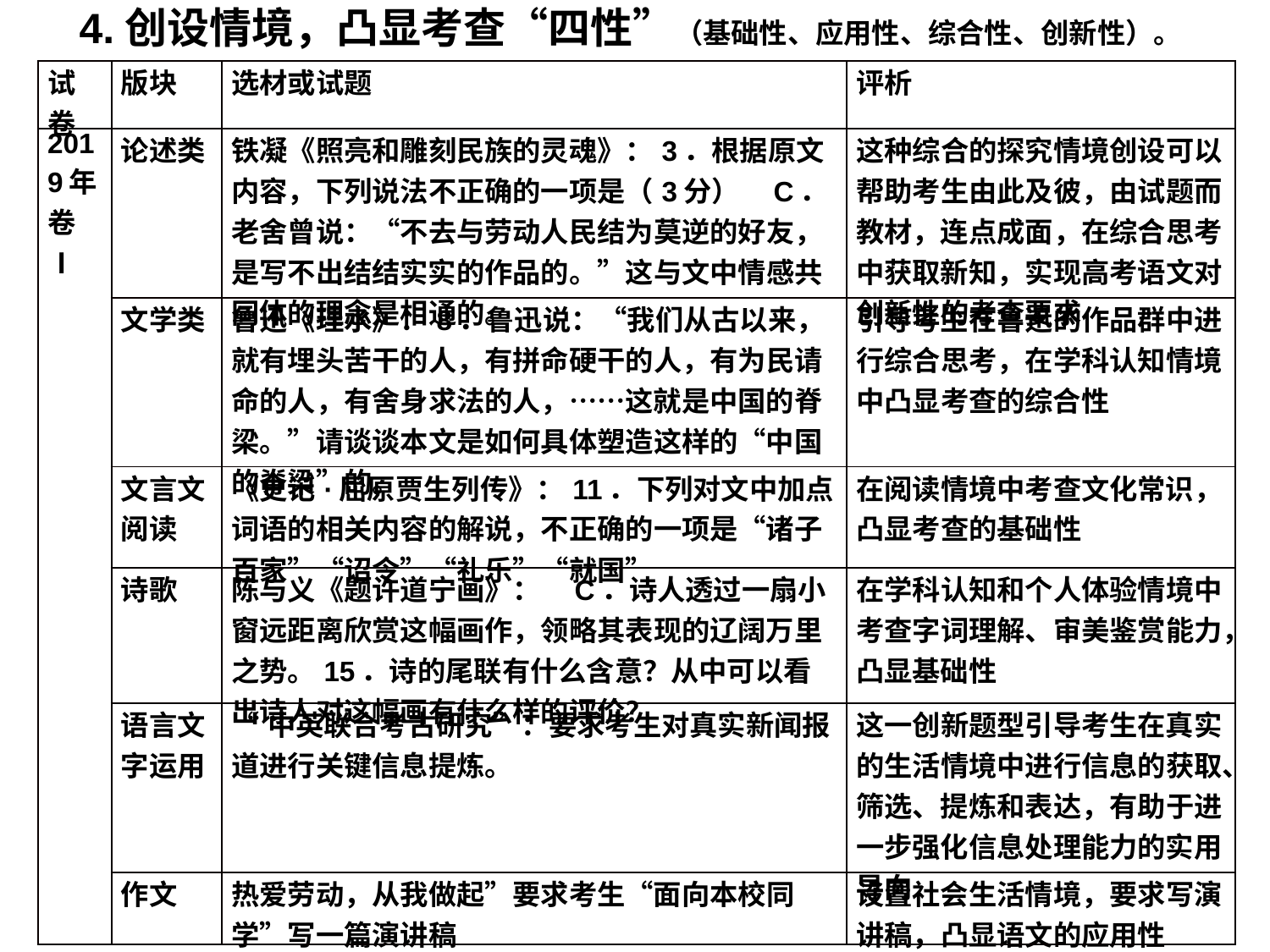

4.创设情境，凸显考查“四性”（基础性、应用性、综合性、创新性）。
| 试卷 | 版块 | 选材或试题 | 评析 |
| --- | --- | --- | --- |
| 2019年卷Ⅰ | 论述类 | 铁凝《照亮和雕刻民族的灵魂》：3．根据原文内容，下列说法不正确的一项是（3分） C．老舍曾说：“不去与劳动人民结为莫逆的好友，是写不出结结实实的作品的。”这与文中情感共同体的理念是相通的。 | 这种综合的探究情境创设可以帮助考生由此及彼，由试题而教材，连点成面，在综合思考中获取新知，实现高考语文对创新性的考查要求 |
|  | 文学类 | 鲁迅《理水》：8．鲁迅说：“我们从古以来，就有埋头苦干的人，有拼命硬干的人，有为民请命的人，有舍身求法的人，……这就是中国的脊梁。”请谈谈本文是如何具体塑造这样的“中国的脊梁”的。 | 引导考生在鲁迅的作品群中进行综合思考，在学科认知情境中凸显考查的综合性 |
|  | 文言文阅读 | 《史记·屈原贾生列传》：11．下列对文中加点词语的相关内容的解说，不正确的一项是“诸子百家”“诏令”“礼乐”“就国” | 在阅读情境中考查文化常识，凸显考查的基础性 |
|  | 诗歌 | 陈与义《题许道宁画》： C．诗人透过一扇小窗远距离欣赏这幅画作，领略其表现的辽阔万里之势。15．诗的尾联有什么含意？从中可以看出诗人对这幅画有什么样的评价？ | 在学科认知和个人体验情境中考查字词理解、审美鉴赏能力，凸显基础性 |
|  | 语言文字运用 | “中英联合考古研究”：要求考生对真实新闻报道进行关键信息提炼。 | 这一创新题型引导考生在真实的生活情境中进行信息的获取、筛选、提炼和表达，有助于进一步强化信息处理能力的实用导向 |
|  | 作文 | 热爱劳动，从我做起”要求考生“面向本校同学”写一篇演讲稿 | 设置社会生活情境，要求写演讲稿，凸显语文的应用性 |